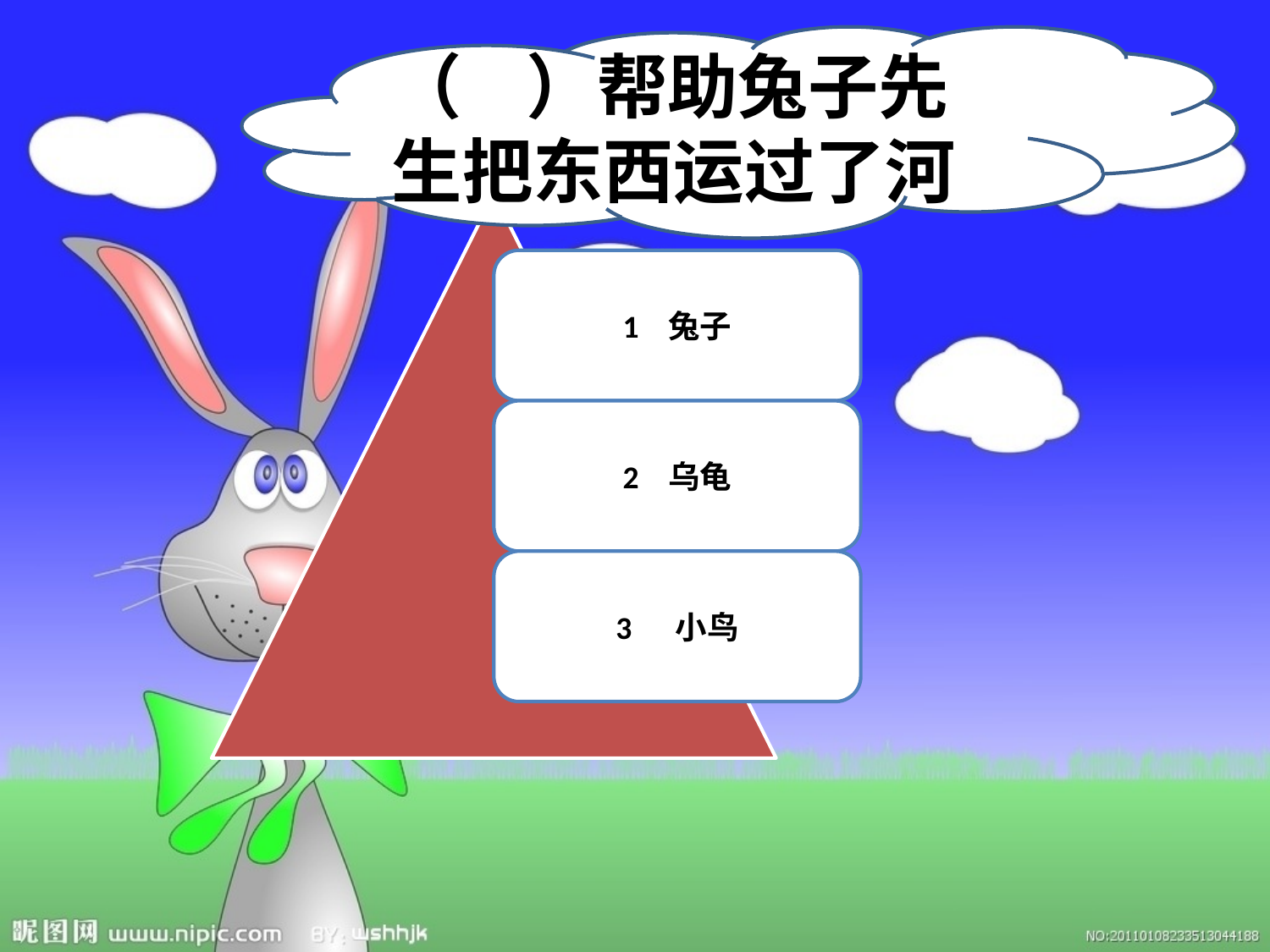

（    ）帮助兔子先生把东西运过了河
1   兔子
2   乌龟
3     小鸟